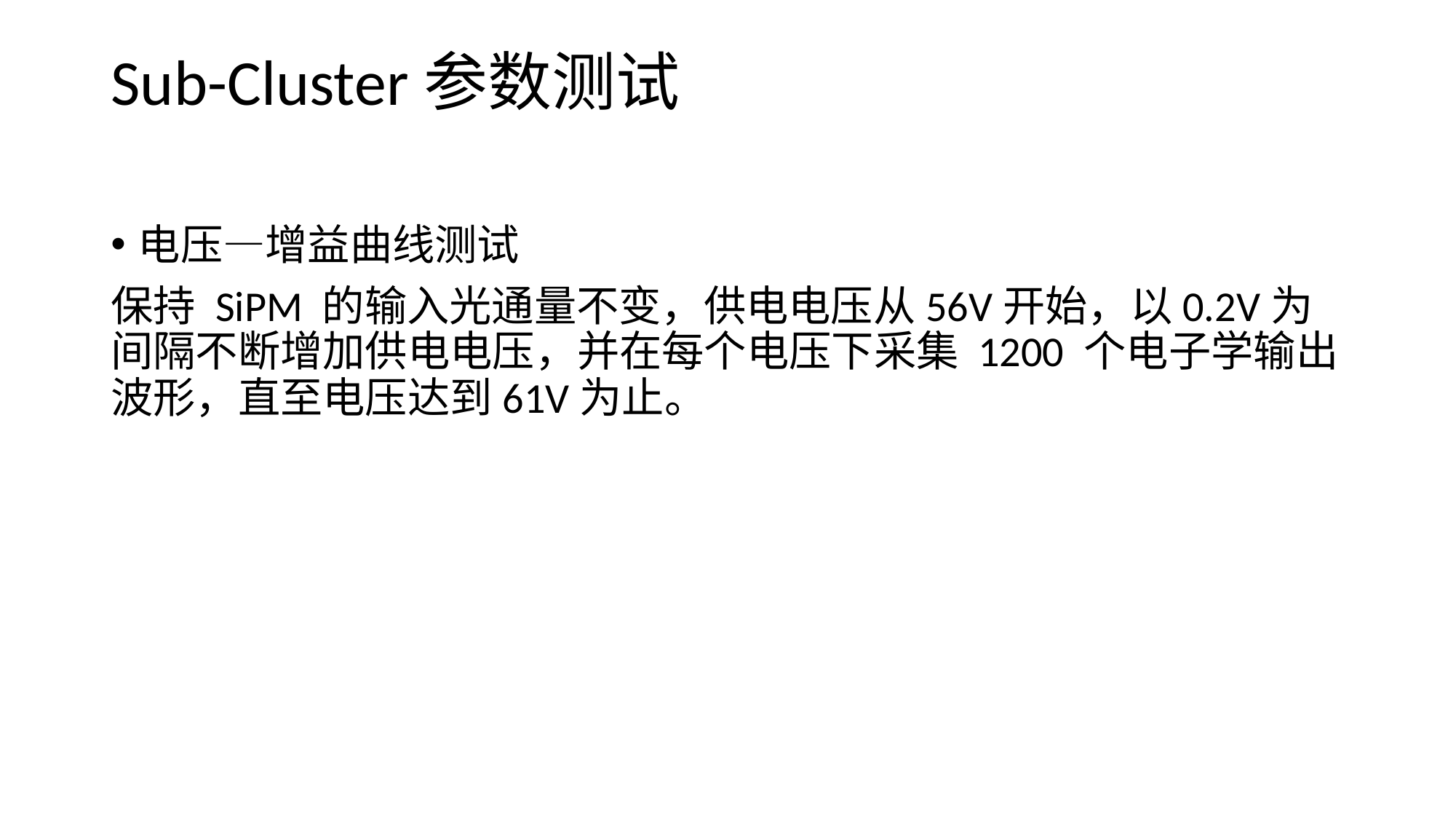

# Sub-Cluster参数测试
电压—增益曲线测试
保持 SiPM 的输入光通量不变，供电电压从56V开始，以0.2V为间隔不断增加供电电压，并在每个电压下采集 1200 个电子学输出波形，直至电压达到61V为止。